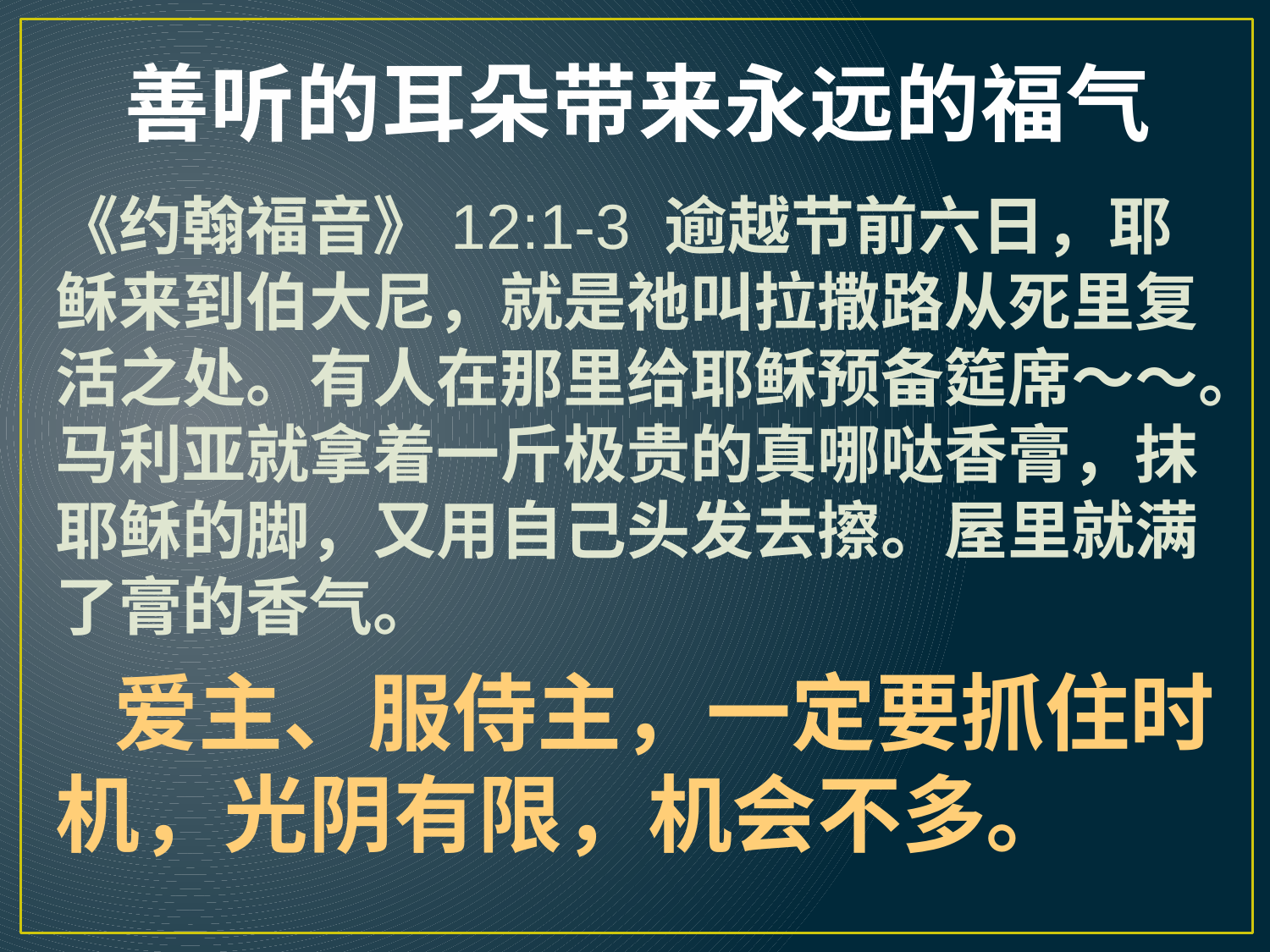

# 善听的耳朵带来永远的福气
《约翰福音》12:1-3 逾越节前六日，耶稣来到伯大尼，就是祂叫拉撒路从死里复活之处。有人在那里给耶稣预备筵席～～。马利亚就拿着一斤极贵的真哪哒香膏，抹耶稣的脚，又用自己头发去擦。屋里就满了膏的香气。
  爱主、服侍主，一定要抓住时机，光阴有限，机会不多。